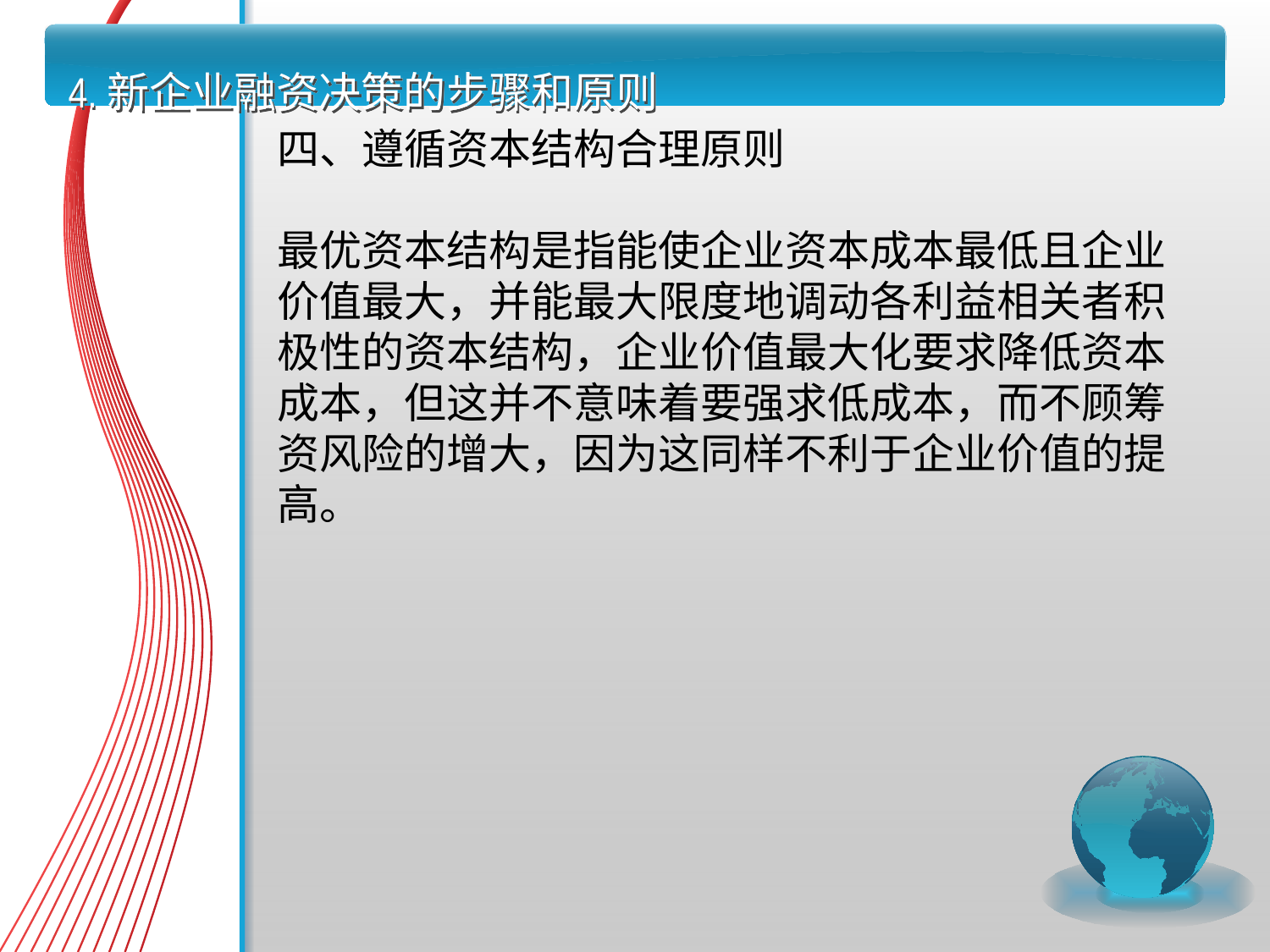

# 4.新企业融资决策的步骤和原则
四、遵循资本结构合理原则

最优资本结构是指能使企业资本成本最低且企业价值最大，并能最大限度地调动各利益相关者积极性的资本结构，企业价值最大化要求降低资本成本，但这并不意味着要强求低成本，而不顾筹资风险的增大，因为这同样不利于企业价值的提高。